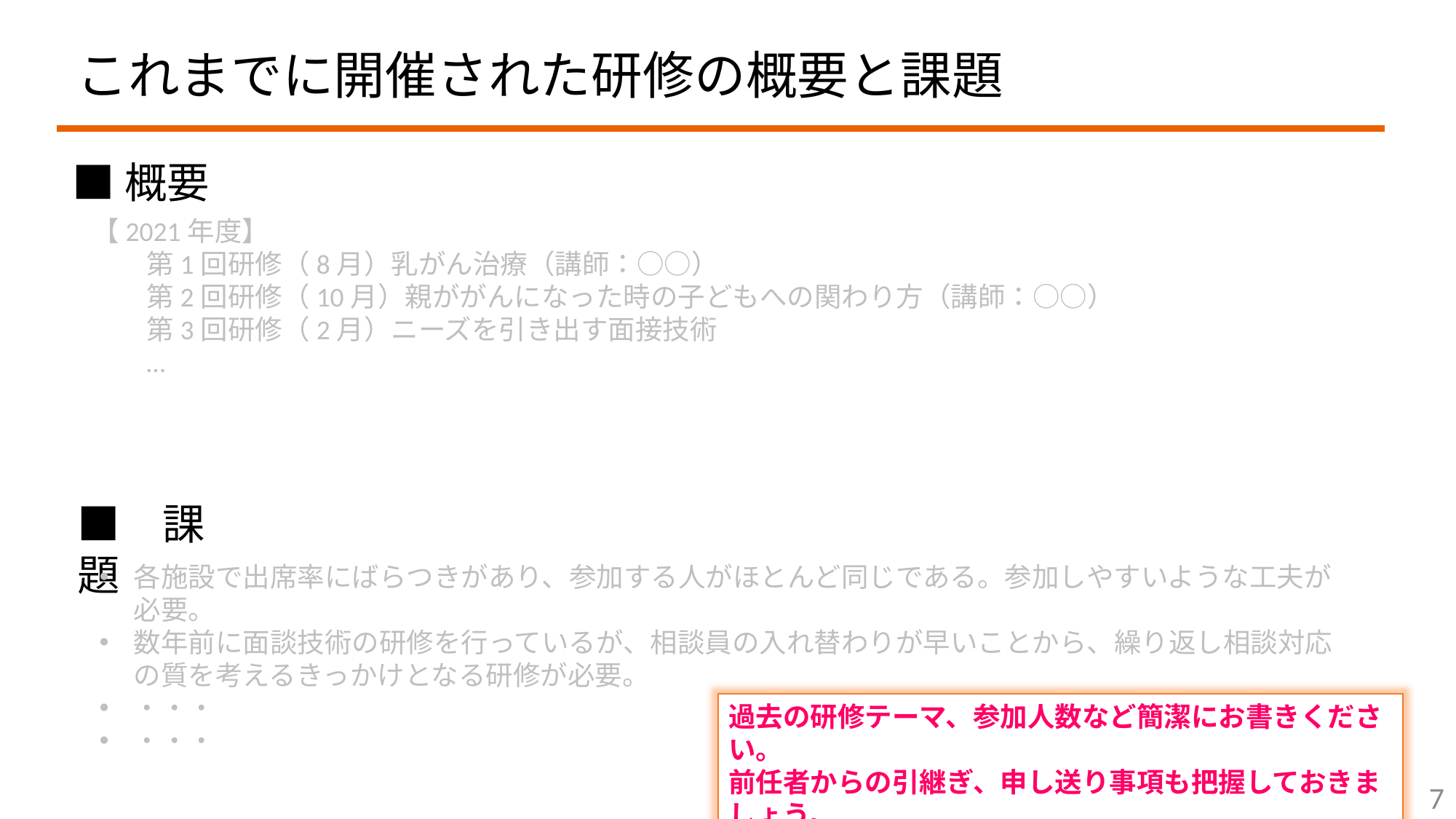

# これまでに開催された研修の概要と課題
■概要
【2021年度】
第1回研修（8月）乳がん治療（講師：○○）
第2回研修（10月）親ががんになった時の子どもへの関わり方（講師：○○）
第3回研修（2月）ニーズを引き出す面接技術
…
■課題
各施設で出席率にばらつきがあり、参加する人がほとんど同じである。参加しやすいような工夫が必要。
数年前に面談技術の研修を行っているが、相談員の入れ替わりが早いことから、繰り返し相談対応の質を考えるきっかけとなる研修が必要。
・・・
・・・
過去の研修テーマ、参加人数など簡潔にお書きください。
前任者からの引継ぎ、申し送り事項も把握しておきましょう。
7